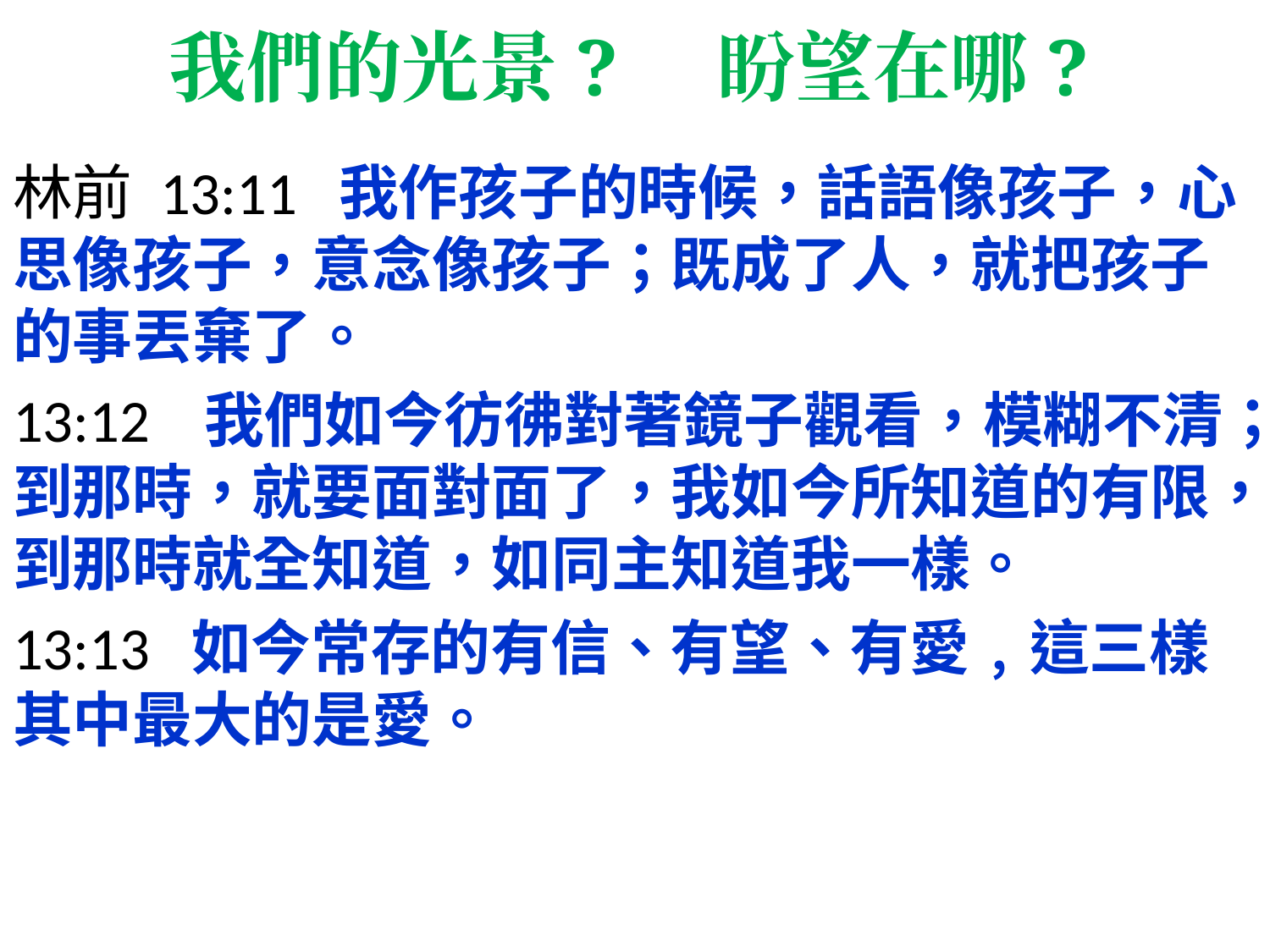

# 我們的光景?    盼望在哪?
林前 13:11  我作孩子的時候，話語像孩子，心思像孩子，意念像孩子；既成了人，就把孩子的事丟棄了。
13:12   我們如今彷彿對著鏡子觀看，模糊不清；到那時，就要面對面了，我如今所知道的有限，到那時就全知道，如同主知道我一樣。
13:13  如今常存的有信、有望、有愛﹐這三樣其中最大的是愛。